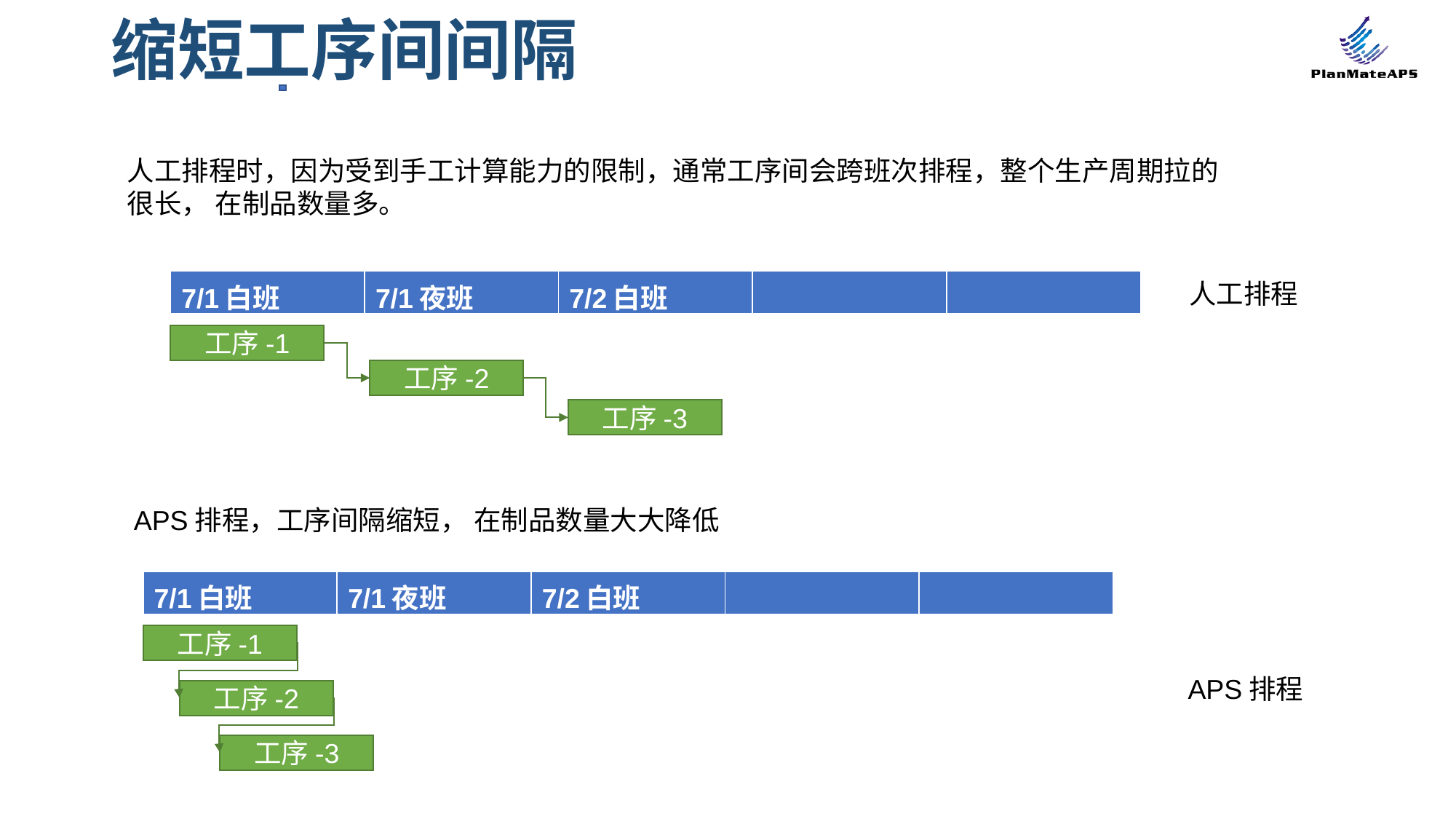

# 缩短工序间间隔

人工排程时，因为受到手工计算能力的限制，通常工序间会跨班次排程，整个生产周期拉的很长， 在制品数量多。
| 7/1白班 | 7/1夜班 | 7/2白班 |  |  |
| --- | --- | --- | --- | --- |
人工排程
工序-1
工序-2
工序-3
APS排程，工序间隔缩短， 在制品数量大大降低
| 7/1白班 | 7/1夜班 | 7/2白班 |  |  |
| --- | --- | --- | --- | --- |
工序-1
APS排程
工序-2
工序-3